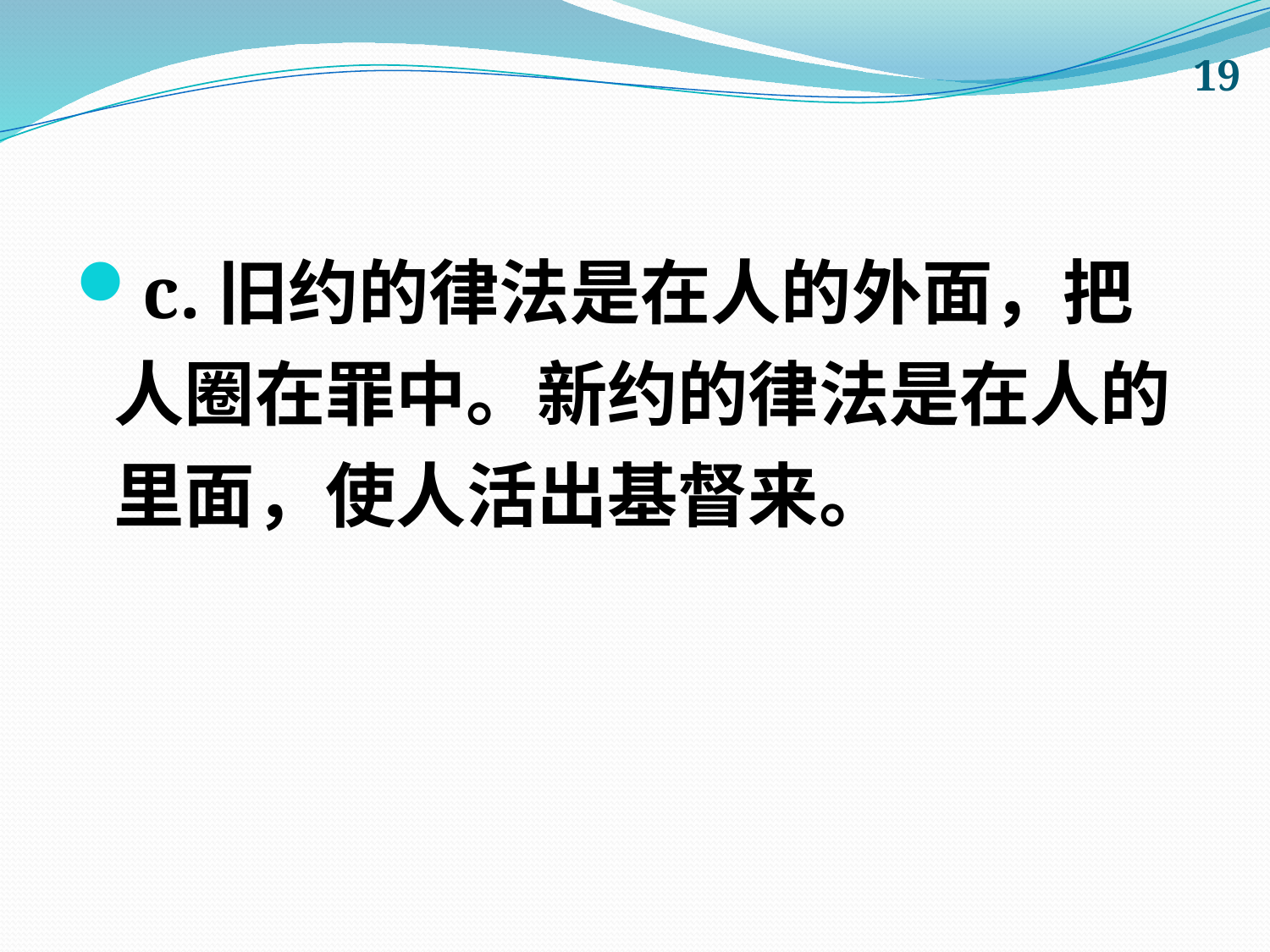

19

c.旧约的律法是在人的外面，把人圈在罪中。新约的律法是在人的里面，使人活出基督来。